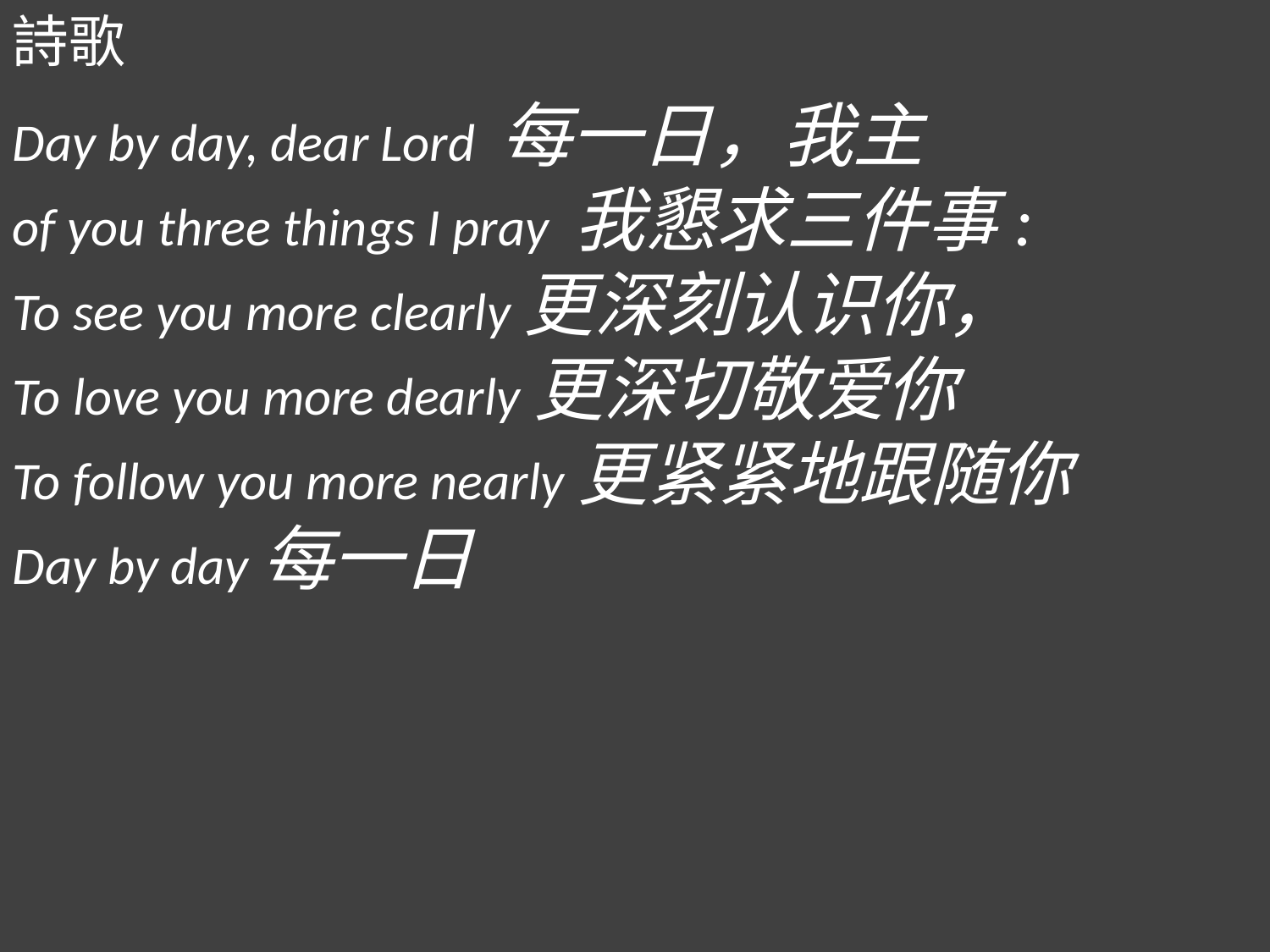

詩歌
Day by day, dear Lord 每一日，我主
of you three things I pray 我懇求三件事:
To see you more clearly更深刻认识你，
To love you more dearly更深切敬爱你
To follow you more nearly更紧紧地跟随你
Day by day每一日